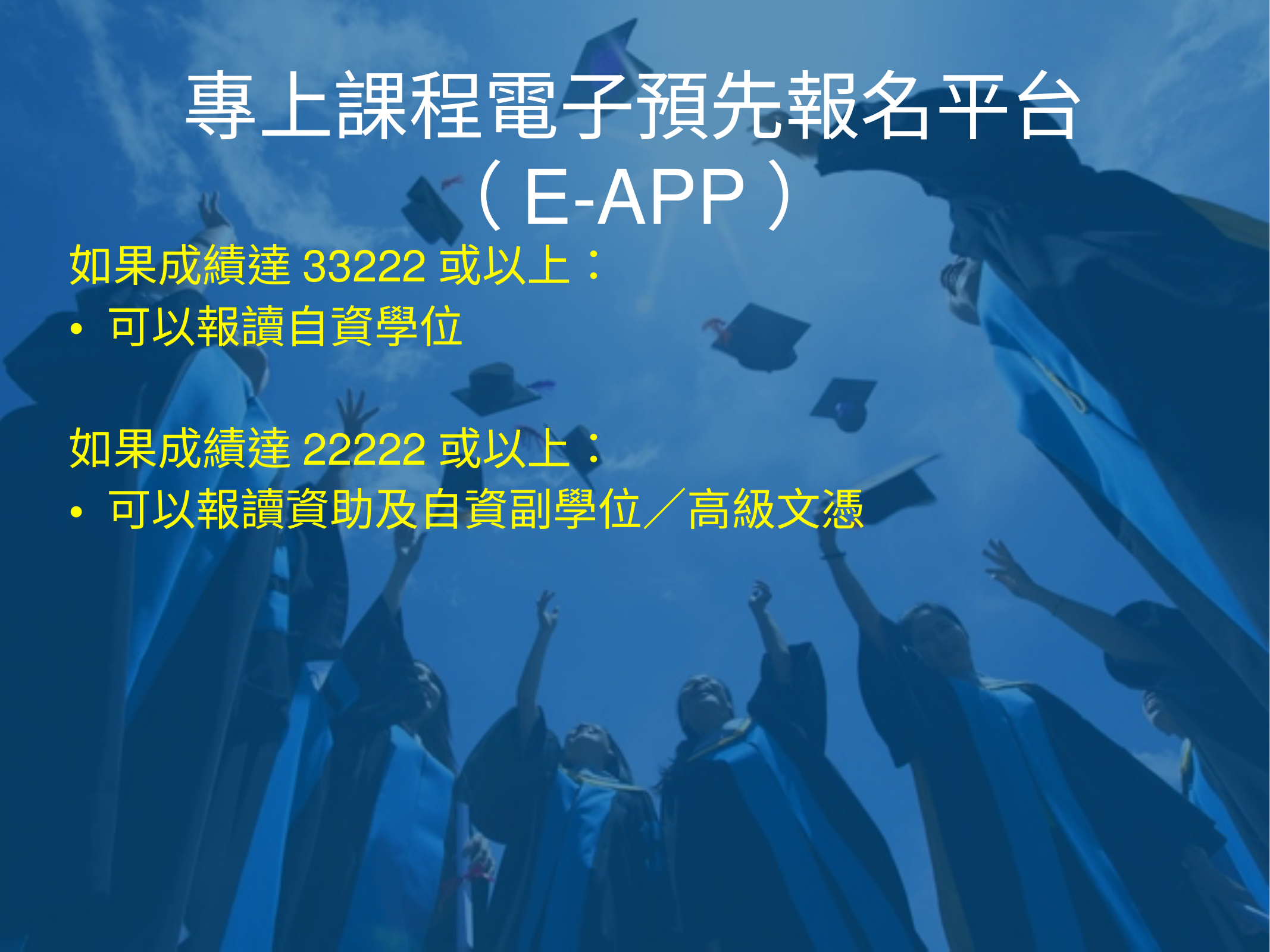

# 專上課程電⼦預先報名平台 （E-APP）
如果成績達33222或以上：
可以報讀自資學位

如果成績達22222或以上：
可以報讀資助及自資副學位／高級文憑